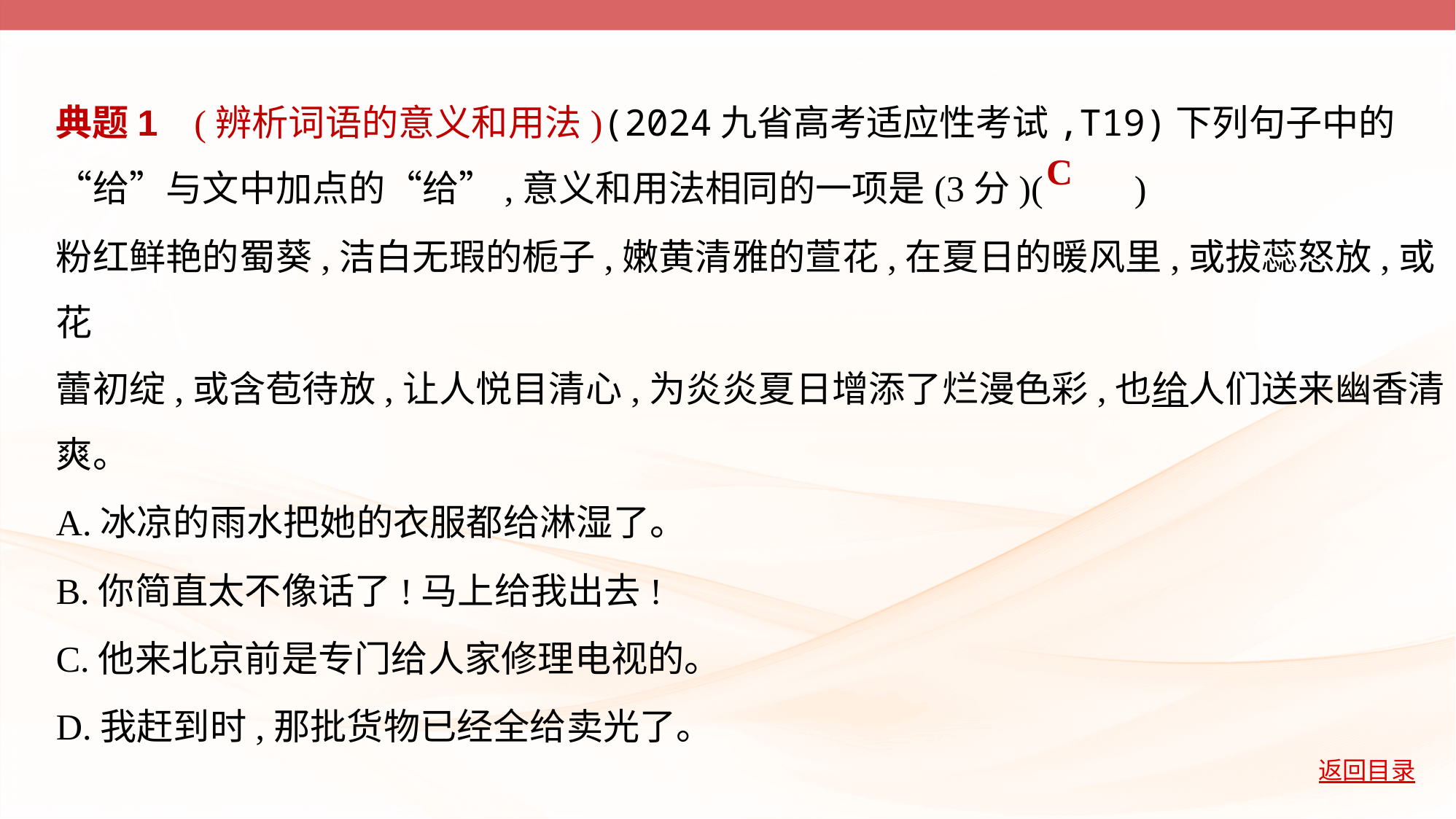

典题1    (辨析词语的意义和用法)(2024九省高考适应性考试,T19)下列句子中的
“给”与文中加点的“给”,意义和用法相同的一项是(3分)(          )
粉红鲜艳的蜀葵,洁白无瑕的栀子,嫩黄清雅的萱花,在夏日的暖风里,或拔蕊怒放,或花
蕾初绽,或含苞待放,让人悦目清心,为炎炎夏日增添了烂漫色彩,也给人们送来幽香清
爽。
A.冰凉的雨水把她的衣服都给淋湿了。
B.你简直太不像话了!马上给我出去!
C.他来北京前是专门给人家修理电视的。
D.我赶到时,那批货物已经全给卖光了。
C